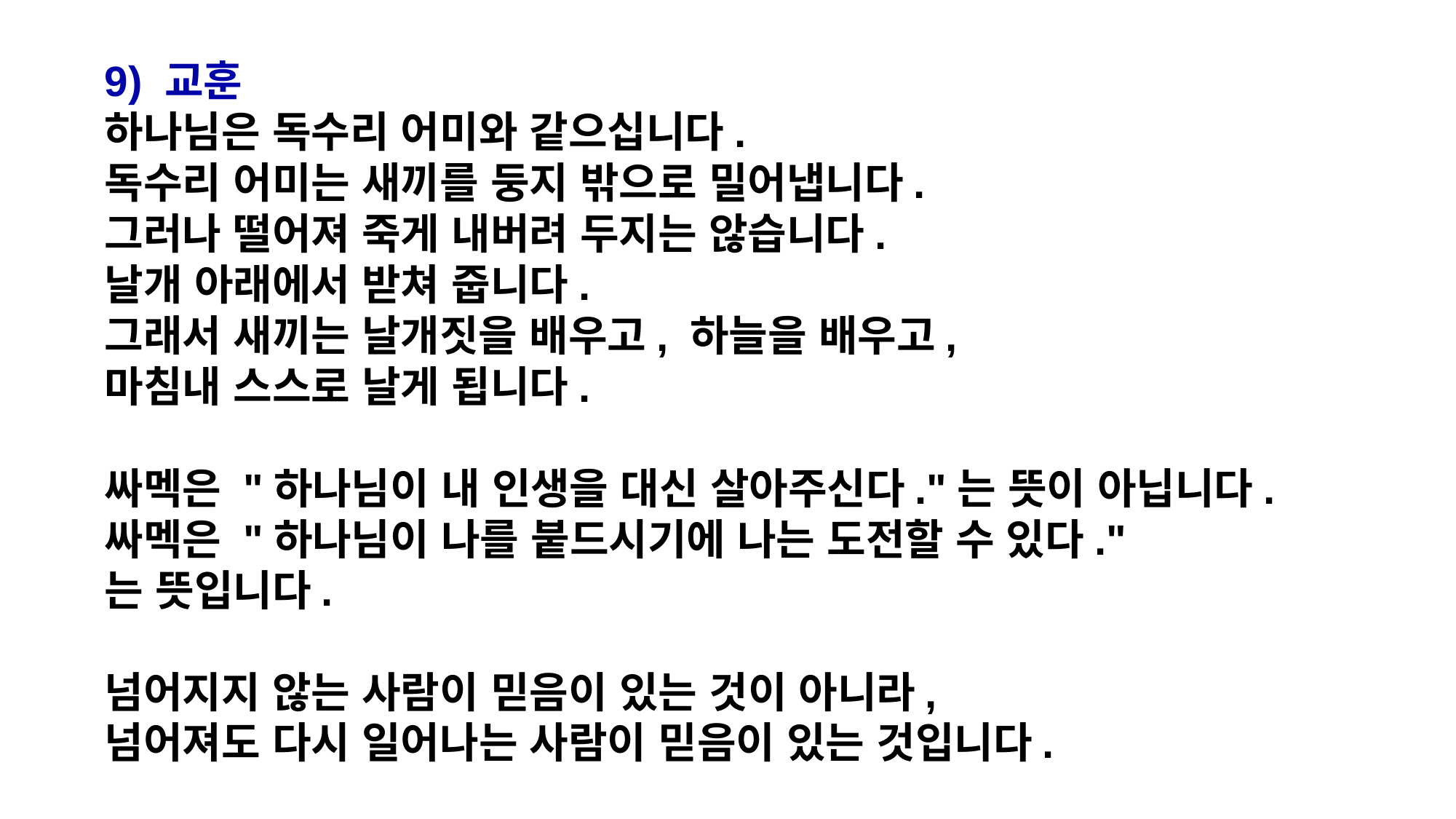

9) 교훈
하나님은 독수리 어미와 같으십니다.
독수리 어미는 새끼를 둥지 밖으로 밀어냅니다.
그러나 떨어져 죽게 내버려 두지는 않습니다.
날개 아래에서 받쳐 줍니다.
그래서 새끼는 날개짓을 배우고, 하늘을 배우고,
마침내 스스로 날게 됩니다.

싸멕은 "하나님이 내 인생을 대신 살아주신다."는 뜻이 아닙니다.
싸멕은 "하나님이 나를 붙드시기에 나는 도전할 수 있다."
는 뜻입니다.

넘어지지 않는 사람이 믿음이 있는 것이 아니라,
넘어져도 다시 일어나는 사람이 믿음이 있는 것입니다.